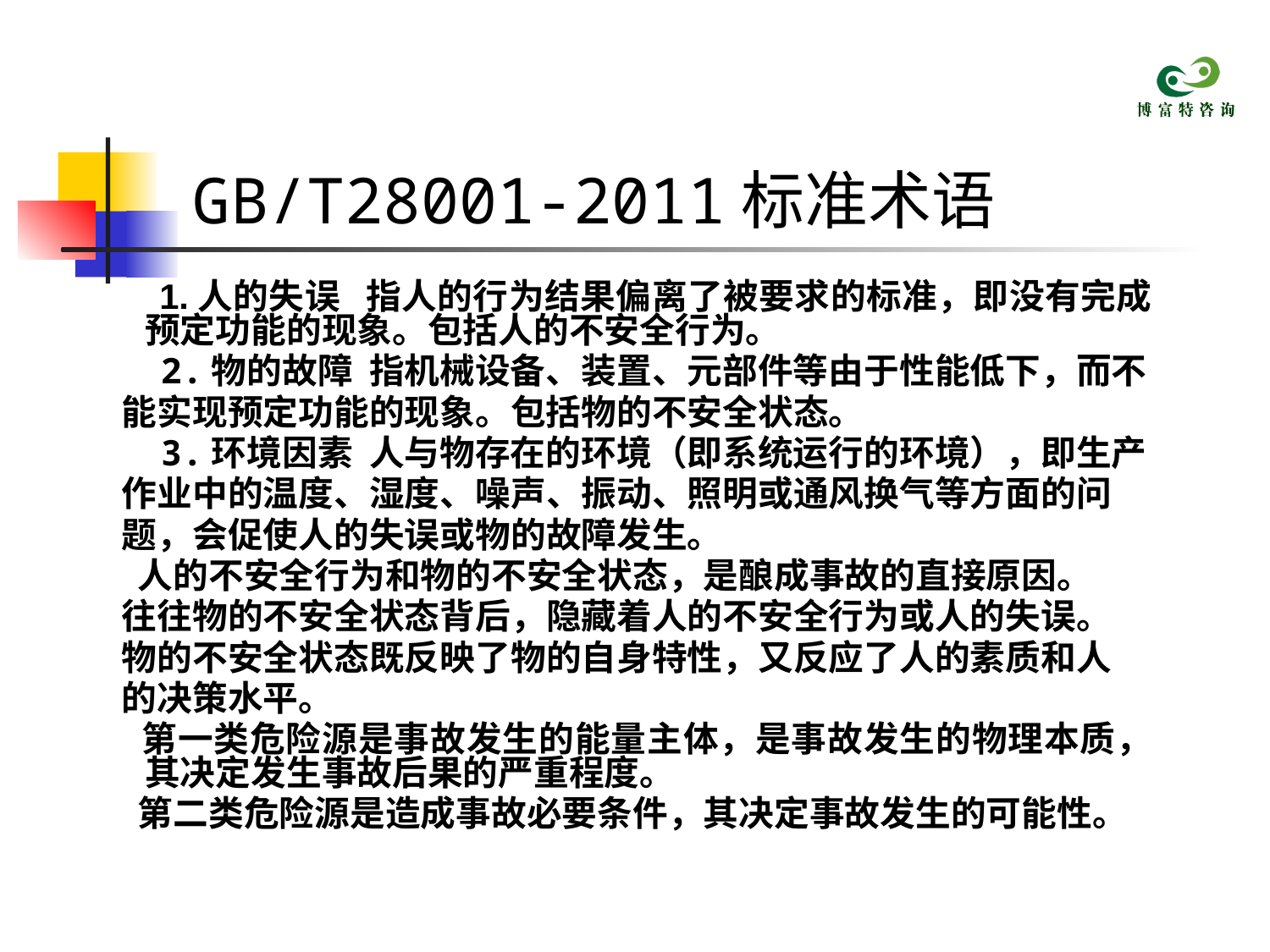

# GB/T28001-2011标准术语
       1.人的失误   指人的行为结果偏离了被要求的标准，即没有完成预定功能的现象。包括人的不安全行为。
   2.物的故障  指机械设备、装置、元部件等由于性能低下，而不
  能实现预定功能的现象。包括物的不安全状态。
   3.环境因素  人与物存在的环境（即系统运行的环境），即生产
  作业中的温度、湿度、噪声、振动、照明或通风换气等方面的问
  题，会促使人的失误或物的故障发生。
    人的不安全行为和物的不安全状态，是酿成事故的直接原因。
  往往物的不安全状态背后，隐藏着人的不安全行为或人的失误。
  物的不安全状态既反映了物的自身特性，又反应了人的素质和人
  的决策水平。
    第一类危险源是事故发生的能量主体，是事故发生的物理本质，其决定发生事故后果的严重程度。
    第二类危险源是造成事故必要条件，其决定事故发生的可能性。

10